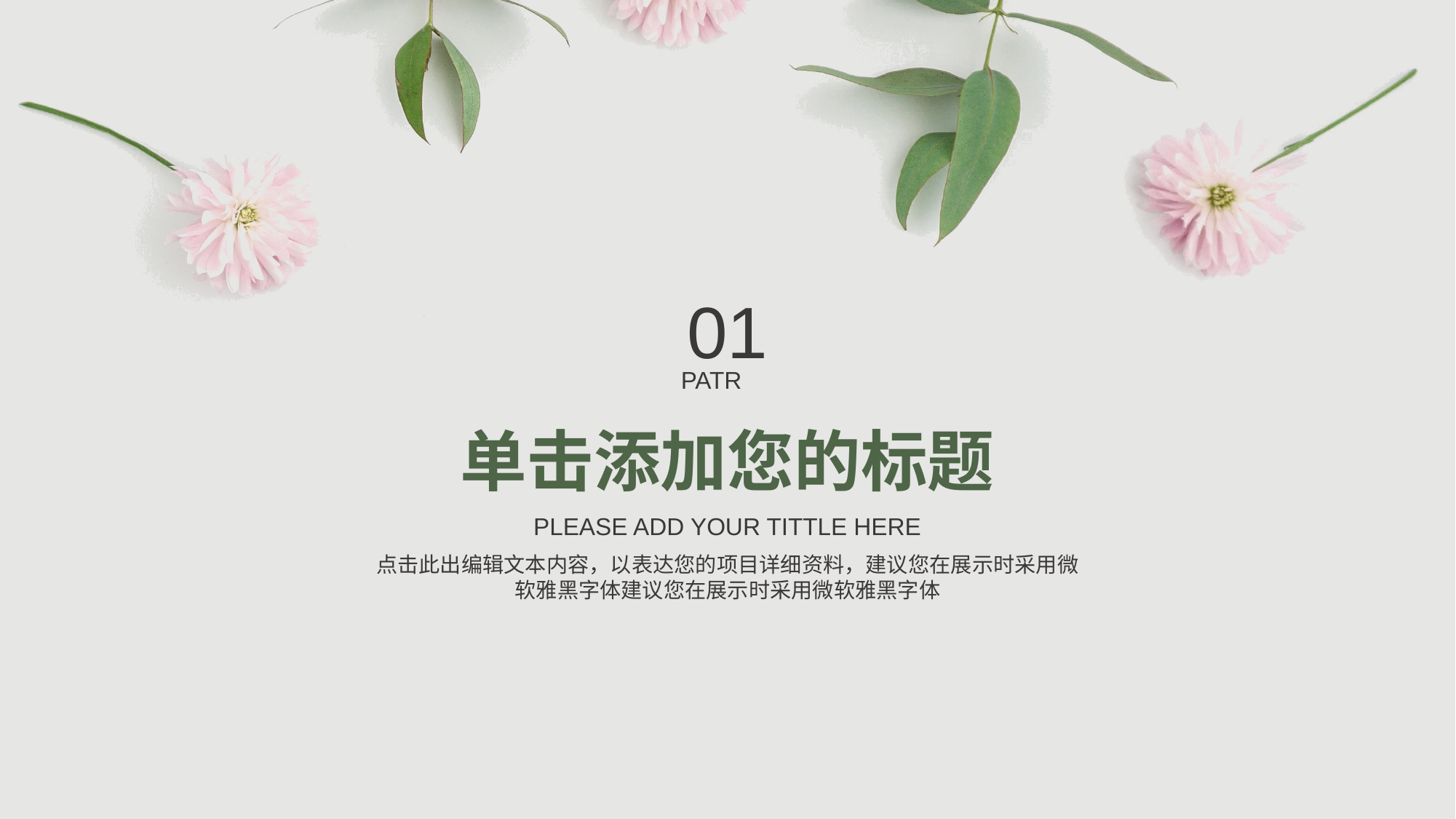

01
PATR
单击添加您的标题
PLEASE ADD YOUR TITTLE HERE
点击此出编辑文本内容，以表达您的项目详细资料，建议您在展示时采用微软雅黑字体建议您在展示时采用微软雅黑字体